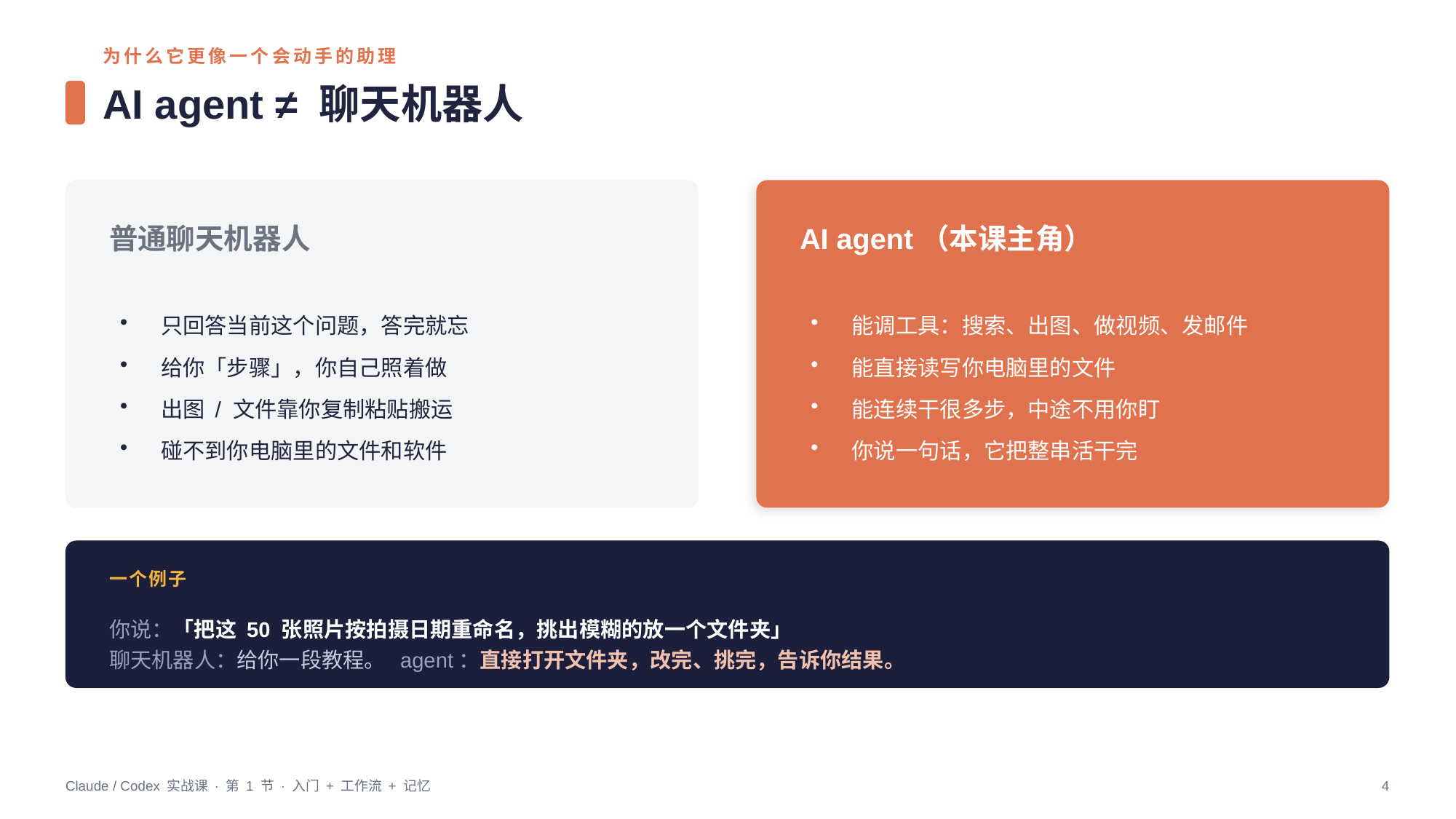

为什么它更像一个会动手的助理
AI agent ≠ 聊天机器人

普通聊天机器人
AI agent（本课主角）
只回答当前这个问题，答完就忘
给你「步骤」，你自己照着做
出图 / 文件靠你复制粘贴搬运
碰不到你电脑里的文件和软件
能调工具：搜索、出图、做视频、发邮件
能直接读写你电脑里的文件
能连续干很多步，中途不用你盯
你说一句话，它把整串活干完

一个例子
你说：「把这 50 张照片按拍摄日期重命名，挑出模糊的放一个文件夹」
聊天机器人：给你一段教程。  agent：直接打开文件夹，改完、挑完，告诉你结果。
Claude / Codex 实战课 · 第 1 节 · 入门 + 工作流 + 记忆
4